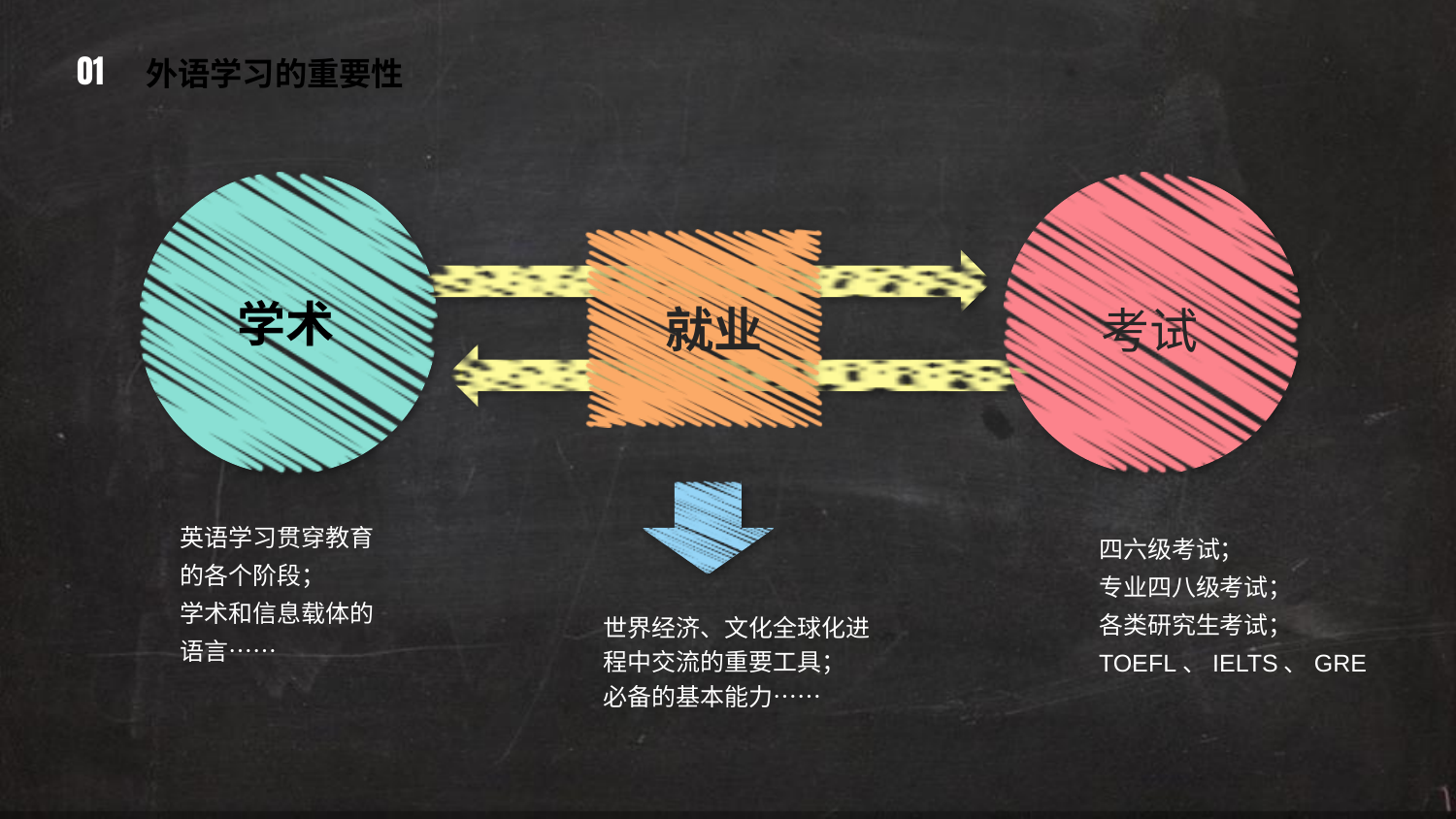

01
外语学习的重要性

学术
就业
考试

英语学习贯穿教育的各个阶段；
学术和信息载体的语言……
四六级考试；
专业四八级考试；
各类研究生考试；
TOEFL、IELTS、GRE
世界经济、文化全球化进程中交流的重要工具；
必备的基本能力……